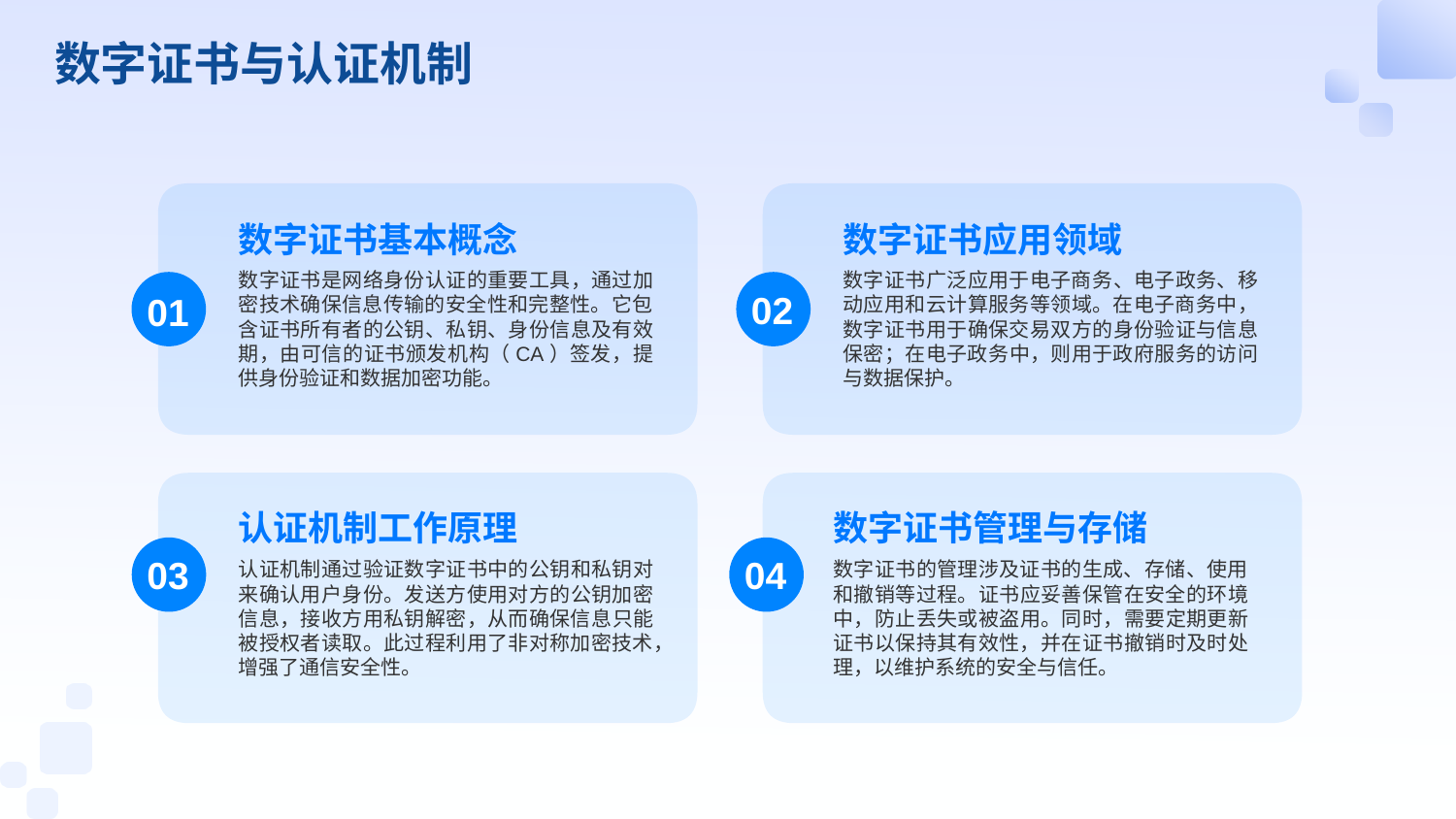

数字证书与认证机制

数字证书基本概念
数字证书应用领域
数字证书是网络身份认证的重要工具，通过加密技术确保信息传输的安全性和完整性。它包含证书所有者的公钥、私钥、身份信息及有效期，由可信的证书颁发机构（CA）签发，提供身份验证和数据加密功能。
数字证书广泛应用于电子商务、电子政务、移动应用和云计算服务等领域。在电子商务中，数字证书用于确保交易双方的身份验证与信息保密；在电子政务中，则用于政府服务的访问与数据保护。
01
02

认证机制工作原理
数字证书管理与存储
03
04

认证机制通过验证数字证书中的公钥和私钥对来确认用户身份。发送方使用对方的公钥加密信息，接收方用私钥解密，从而确保信息只能被授权者读取。此过程利用了非对称加密技术，增强了通信安全性。
数字证书的管理涉及证书的生成、存储、使用和撤销等过程。证书应妥善保管在安全的环境中，防止丢失或被盗用。同时，需要定期更新证书以保持其有效性，并在证书撤销时及时处理，以维护系统的安全与信任。